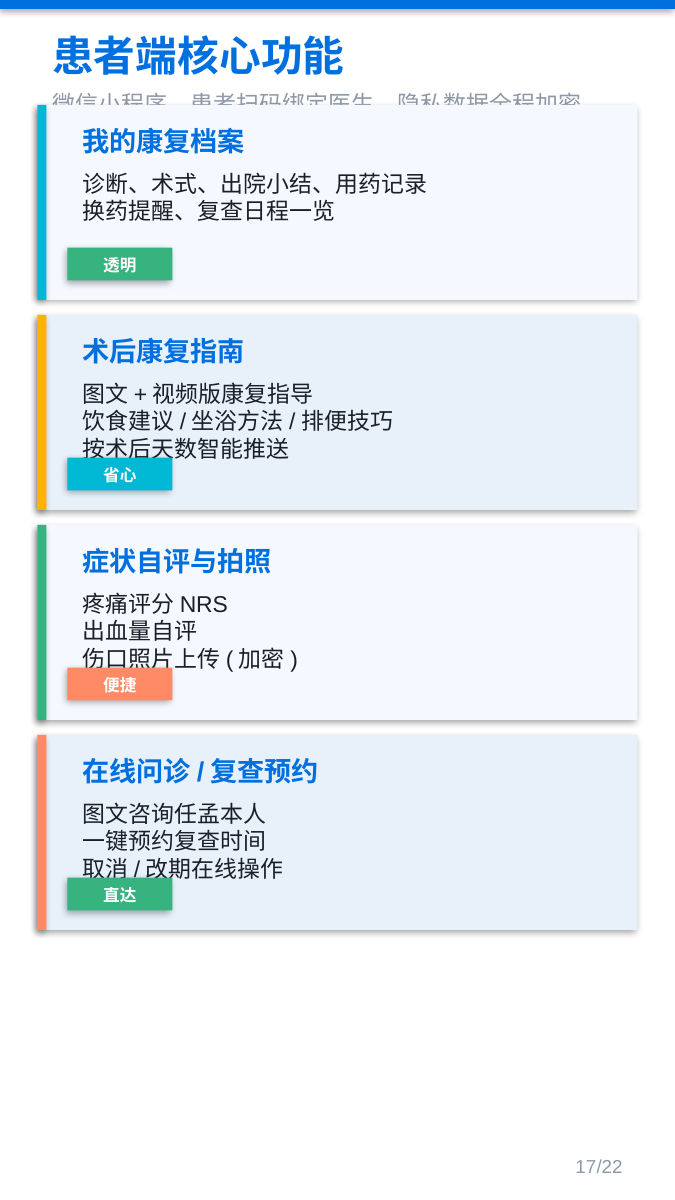

患者端核心功能
微信小程序，患者扫码绑定医生，隐私数据全程加密

我的康复档案
诊断、术式、出院小结、用药记录
换药提醒、复查日程一览

透明

术后康复指南
图文+视频版康复指导
饮食建议/坐浴方法/排便技巧
按术后天数智能推送

省心

症状自评与拍照
疼痛评分NRS
出血量自评
伤口照片上传(加密)

便捷

在线问诊/复查预约
图文咨询任孟本人
一键预约复查时间
取消/改期在线操作

直达
17/22